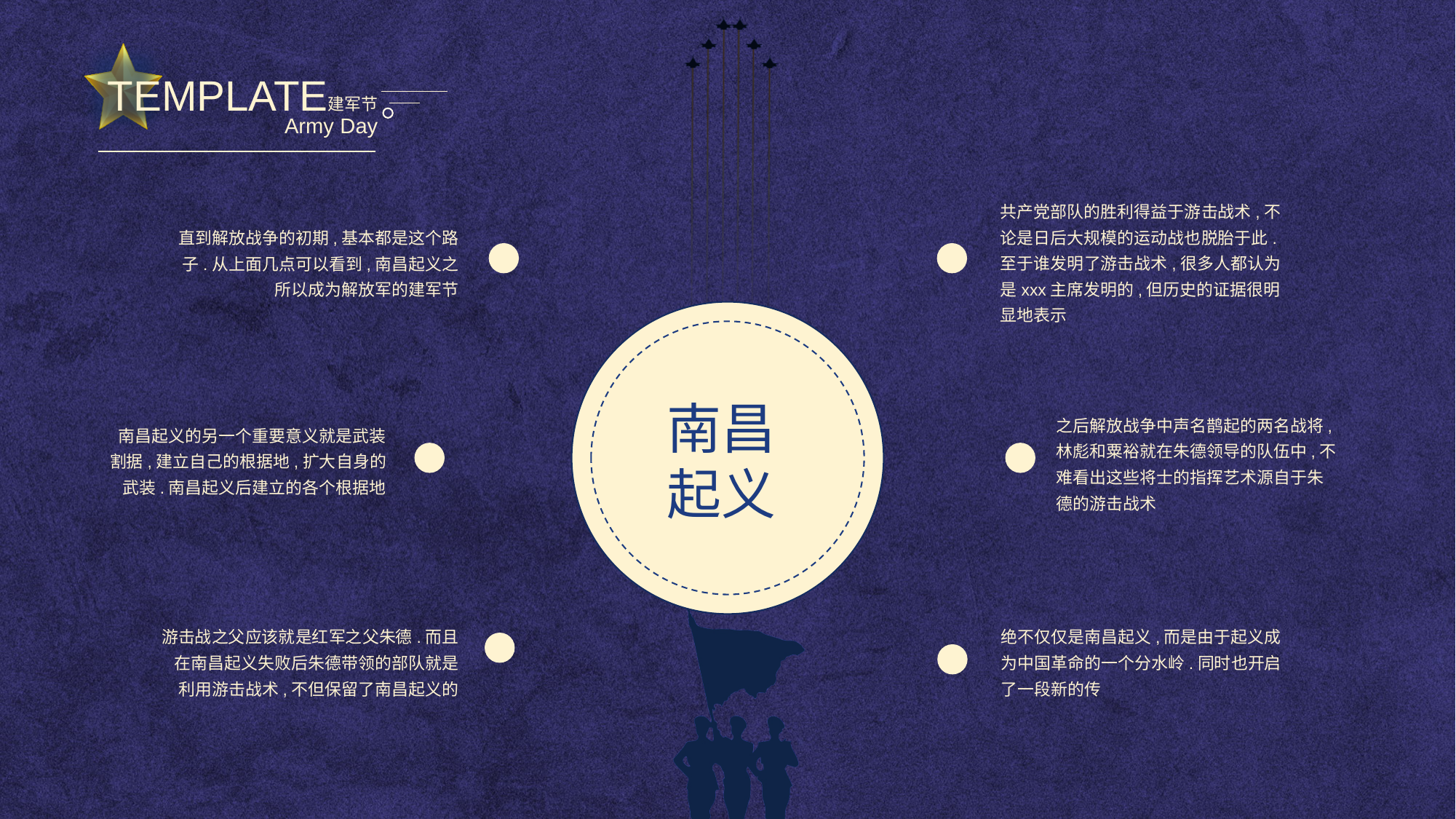

共产党部队的胜利得益于游击战术,不论是日后大规模的运动战也脱胎于此.至于谁发明了游击战术,很多人都认为是xxx主席发明的,但历史的证据很明显地表示
直到解放战争的初期,基本都是这个路子.从上面几点可以看到,南昌起义之所以成为解放军的建军节

南昌起义
之后解放战争中声名鹊起的两名战将,林彪和粟裕就在朱德领导的队伍中,不难看出这些将士的指挥艺术源自于朱德的游击战术
南昌起义的另一个重要意义就是武装割据,建立自己的根据地,扩大自身的武装.南昌起义后建立的各个根据地

绝不仅仅是南昌起义,而是由于起义成为中国革命的一个分水岭.同时也开启了一段新的传
游击战之父应该就是红军之父朱德.而且在南昌起义失败后朱德带领的部队就是利用游击战术,不但保留了南昌起义的

率全团未能赶上南昌起义，随后参加了xxx领导的秋收起义，任起义军总指挥.xxx组织领导的百色起义的主要负责人是张云逸,也和南昌起义有关,时任第11军25师参谋长.  土地革命时期红军的三大主力的主要领导人都和南昌起义有关

很多人在了解南昌起义时候会关心中国开国将帅中有相当比例的人曾经参加过南昌起义,据统计八位元帅,六名大将曾经直接和间接参与南昌起义.但更加值得注意的是南昌起义之后的发展
02
南昌起义大部队在转移中被击溃,朱德和陈毅带领劫后余生的八百壮士辗转作战,最在井冈山和xxx的部队汇合.而之前xxx的秋收起义的总指挥是卢德铭，黄埔二期学生，时任国民革命军第二方面军警卫团团长
03
01